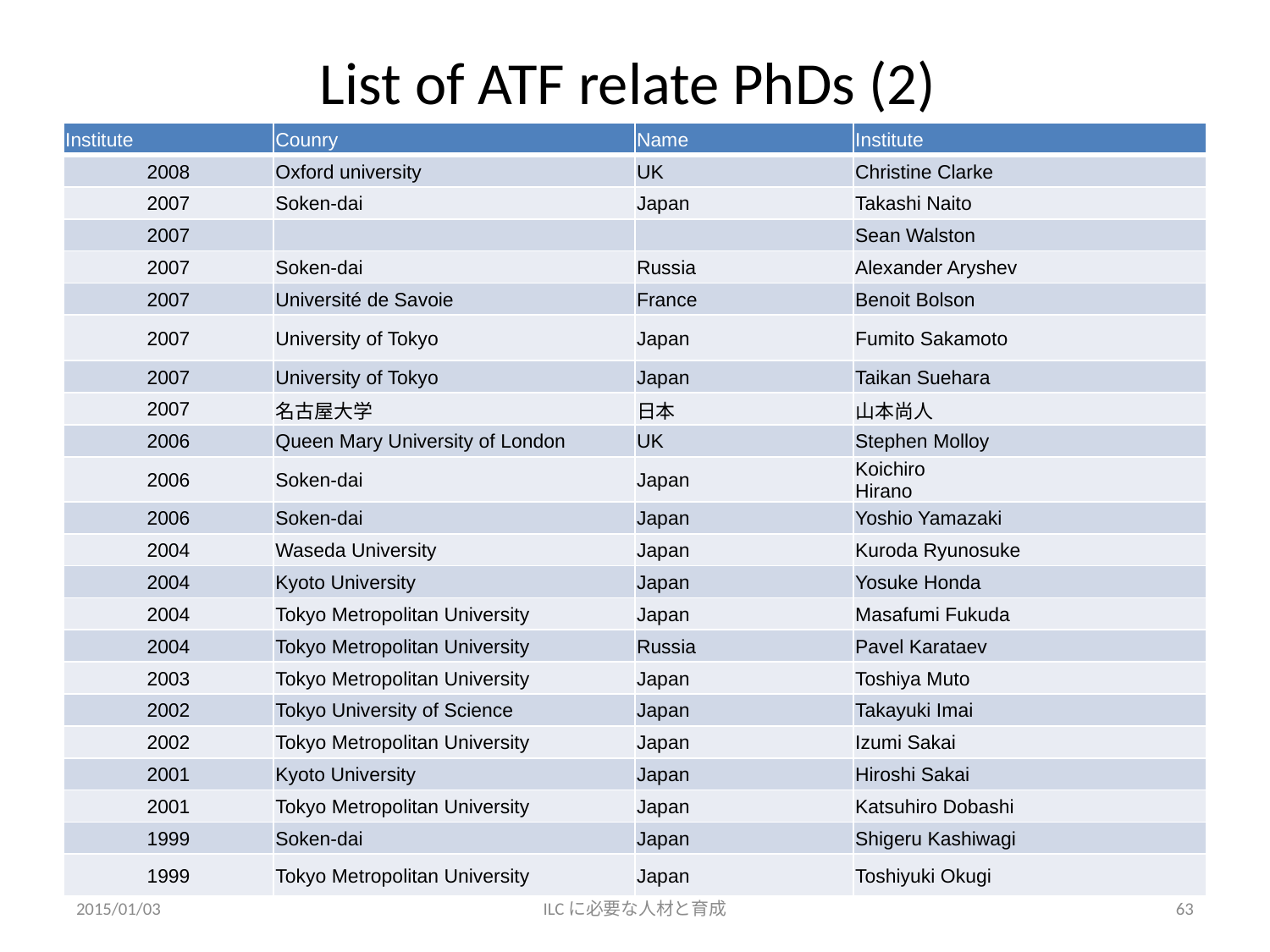

# List of ATF relate PhDs (2)
| Institute | Counry | Name | Institute |
| --- | --- | --- | --- |
| 2008 | Oxford university | UK | Christine Clarke |
| 2007 | Soken-dai | Japan | Takashi Naito |
| 2007 |  |  | Sean Walston |
| 2007 | Soken-dai | Russia | Alexander Aryshev |
| 2007 | Université de Savoie | France | Benoit Bolson |
| 2007 | University of Tokyo | Japan | Fumito Sakamoto |
| 2007 | University of Tokyo | Japan | Taikan Suehara |
| 2007 | 名古屋大学 | 日本 | 山本尚人 |
| 2006 | Queen Mary University of London | UK | Stephen Molloy |
| 2006 | Soken-dai | Japan | Koichiro Hirano |
| 2006 | Soken-dai | Japan | Yoshio Yamazaki |
| 2004 | Waseda University | Japan | Kuroda Ryunosuke |
| 2004 | Kyoto University | Japan | Yosuke Honda |
| 2004 | Tokyo Metropolitan University | Japan | Masafumi Fukuda |
| 2004 | Tokyo Metropolitan University | Russia | Pavel Karataev |
| 2003 | Tokyo Metropolitan University | Japan | Toshiya Muto |
| 2002 | Tokyo University of Science | Japan | Takayuki Imai |
| 2002 | Tokyo Metropolitan University | Japan | Izumi Sakai |
| 2001 | Kyoto University | Japan | Hiroshi Sakai |
| 2001 | Tokyo Metropolitan University | Japan | Katsuhiro Dobashi |
| 1999 | Soken-dai | Japan | Shigeru Kashiwagi |
| 1999 | Tokyo Metropolitan University | Japan | Toshiyuki Okugi |
2015/01/03
ILCに必要な人材と育成
63